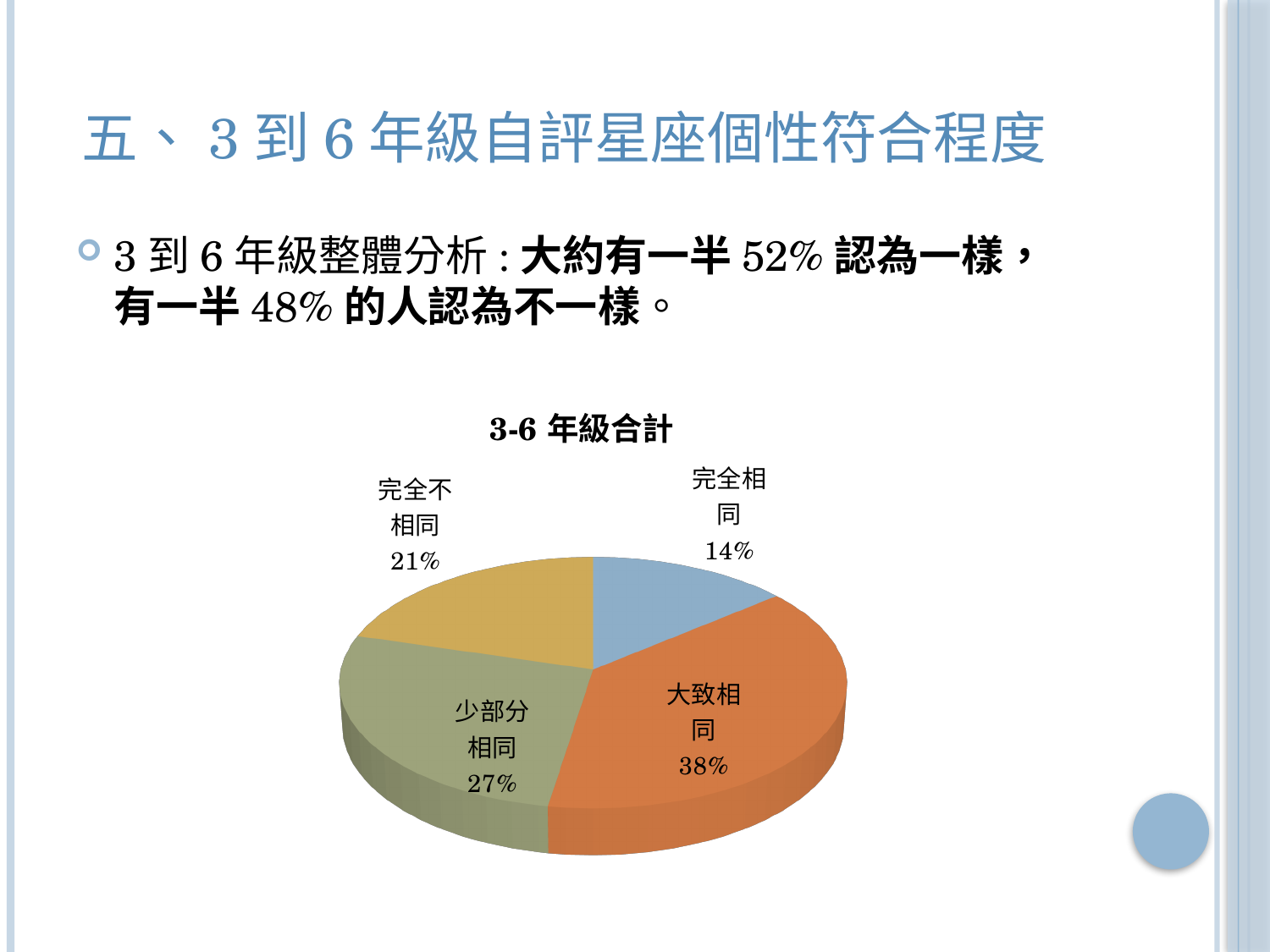

# 五、3到6年級自評星座個性符合程度
3到6年級整體分析:大約有一半52%認為一樣，有一半48%的人認為不一樣。

[unsupported chart]